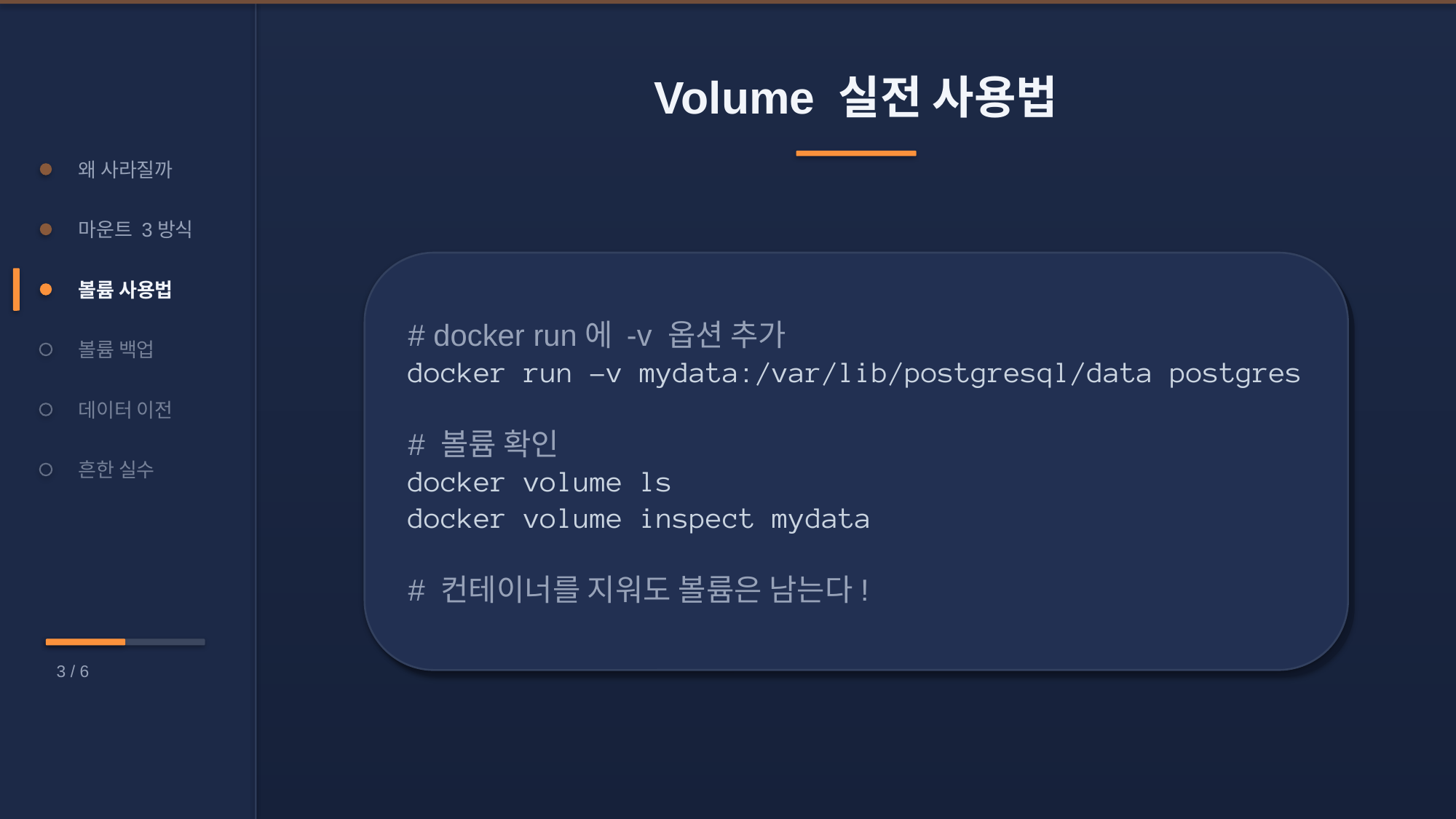

Volume 실전 사용법
왜 사라질까

마운트 3방식

볼륨 사용법

# docker run에 -v 옵션 추가
docker run -v mydata:/var/lib/postgresql/data postgres

# 볼륨 확인
docker volume ls
docker volume inspect mydata

# 컨테이너를 지워도 볼륨은 남는다!
볼륨 백업

데이터 이전

흔한 실수

3 / 6